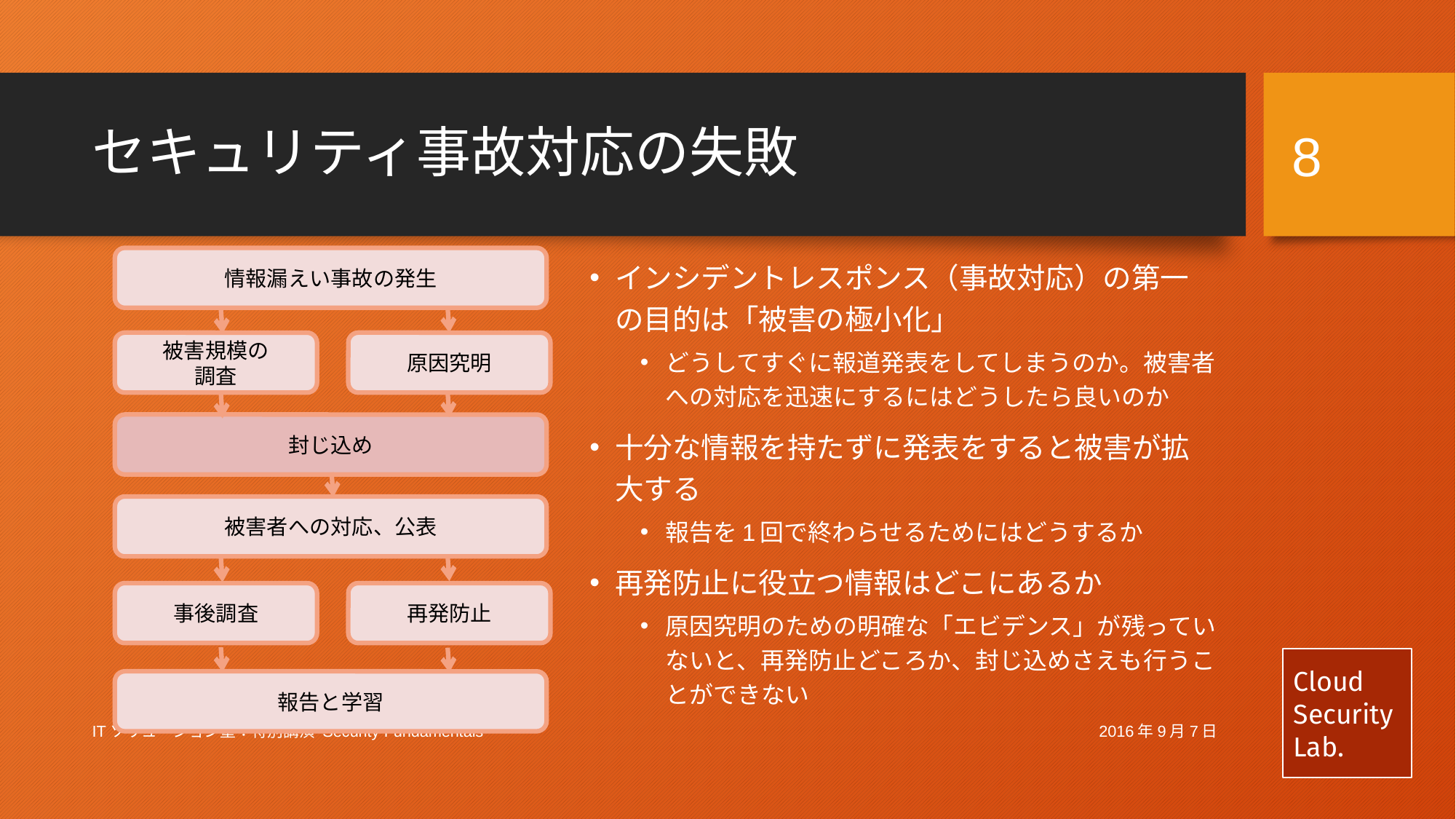

8
# セキュリティ事故対応の失敗
情報漏えい事故の発生
被害規模の
調査
原因究明
封じ込め
被害者への対応、公表
事後調査
再発防止
報告と学習
インシデントレスポンス（事故対応）の第一の目的は「被害の極小化」
どうしてすぐに報道発表をしてしまうのか。被害者への対応を迅速にするにはどうしたら良いのか
十分な情報を持たずに発表をすると被害が拡大する
報告を1回で終わらせるためにはどうするか
再発防止に役立つ情報はどこにあるか
原因究明のための明確な「エビデンス」が残っていないと、再発防止どころか、封じ込めさえも行うことができない
2016年9月7日
ITソリューション塾：特別講演 Security Fundamentals